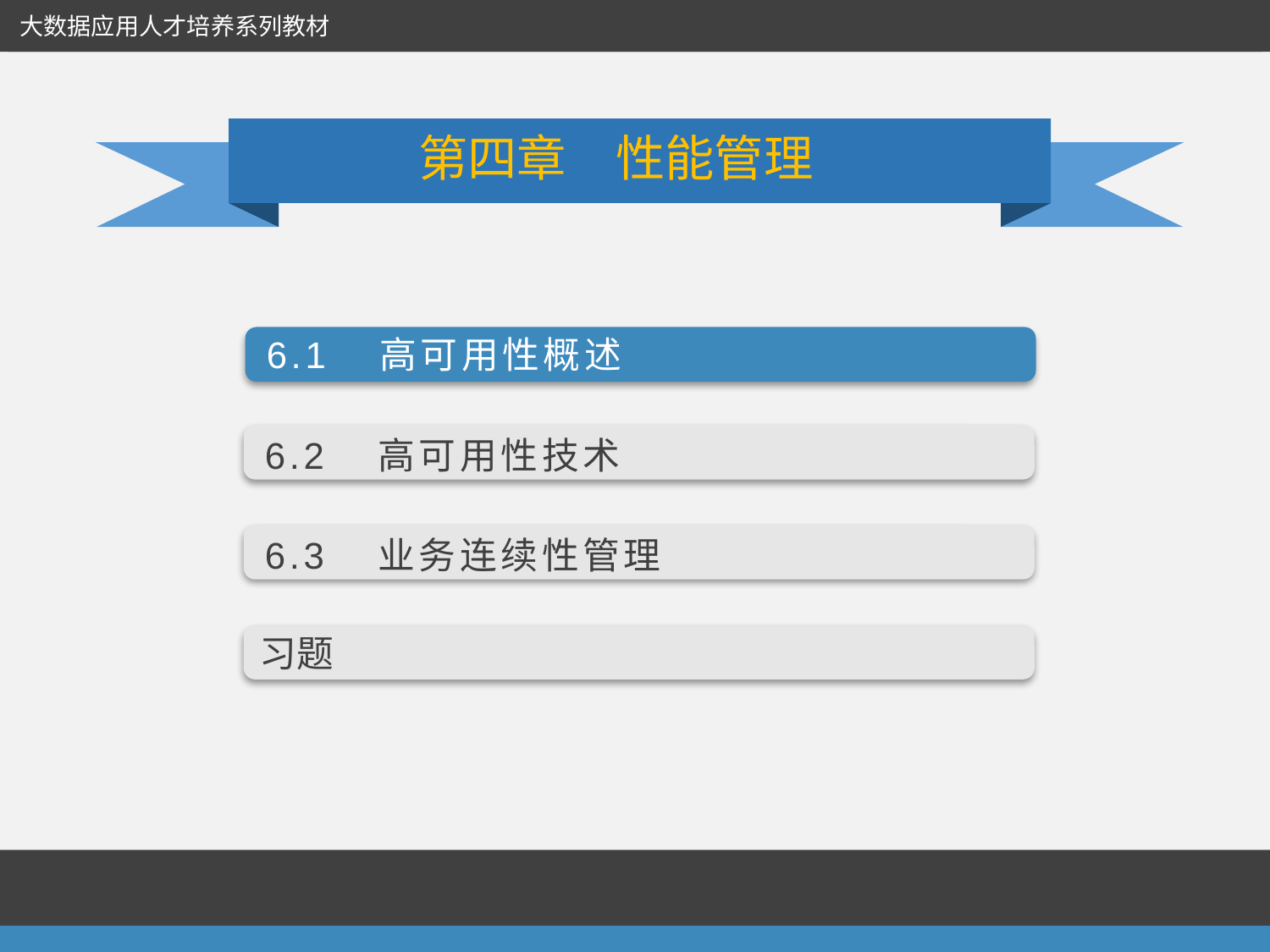

大数据应用人才培养系列教材

第四章　性能管理
6.1　高可用性概述

6.2　高可用性技术

6.3　业务连续性管理
习题